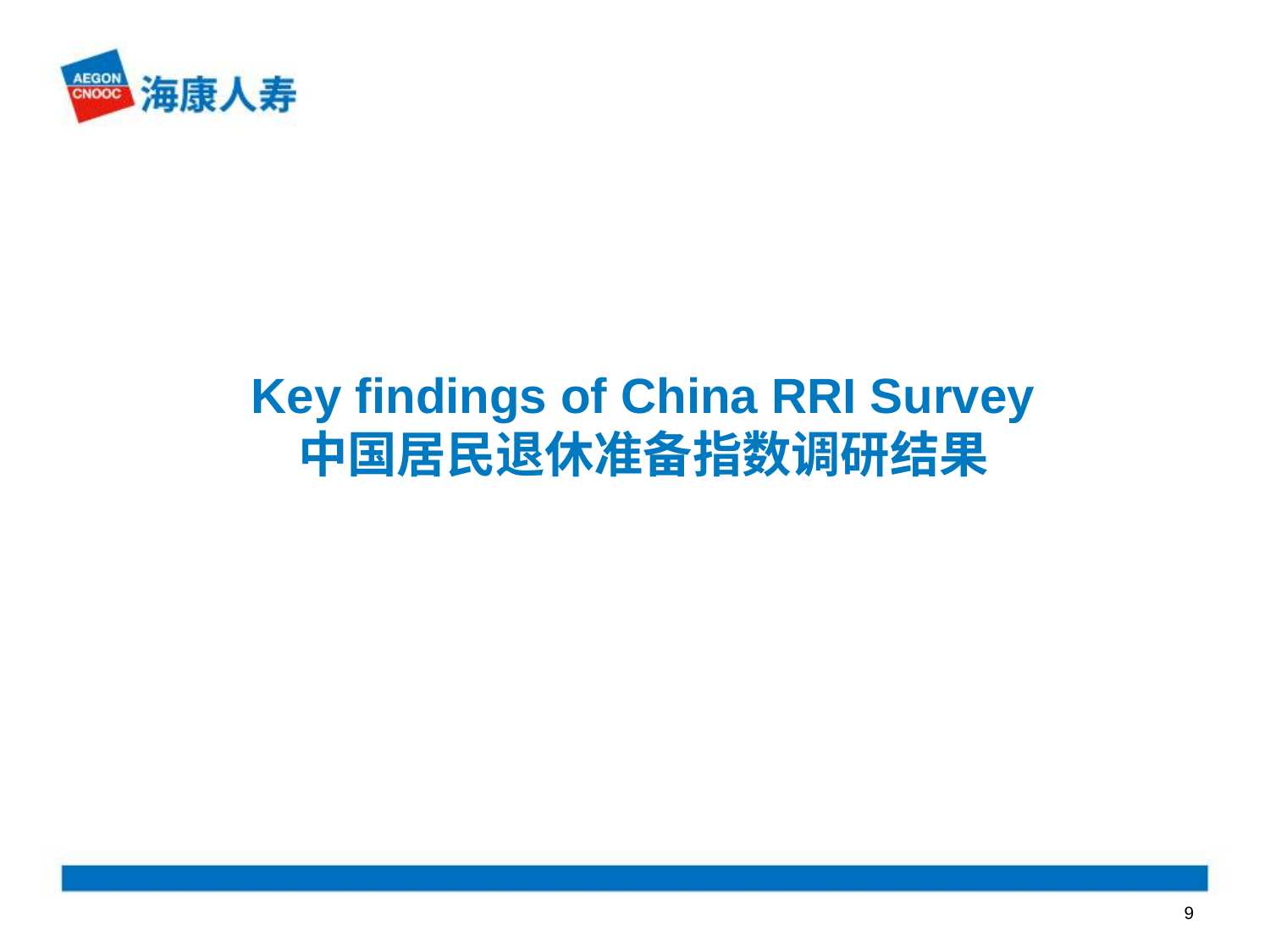

Key findings of China RRI Survey
中国居民退休准备指数调研结果
9